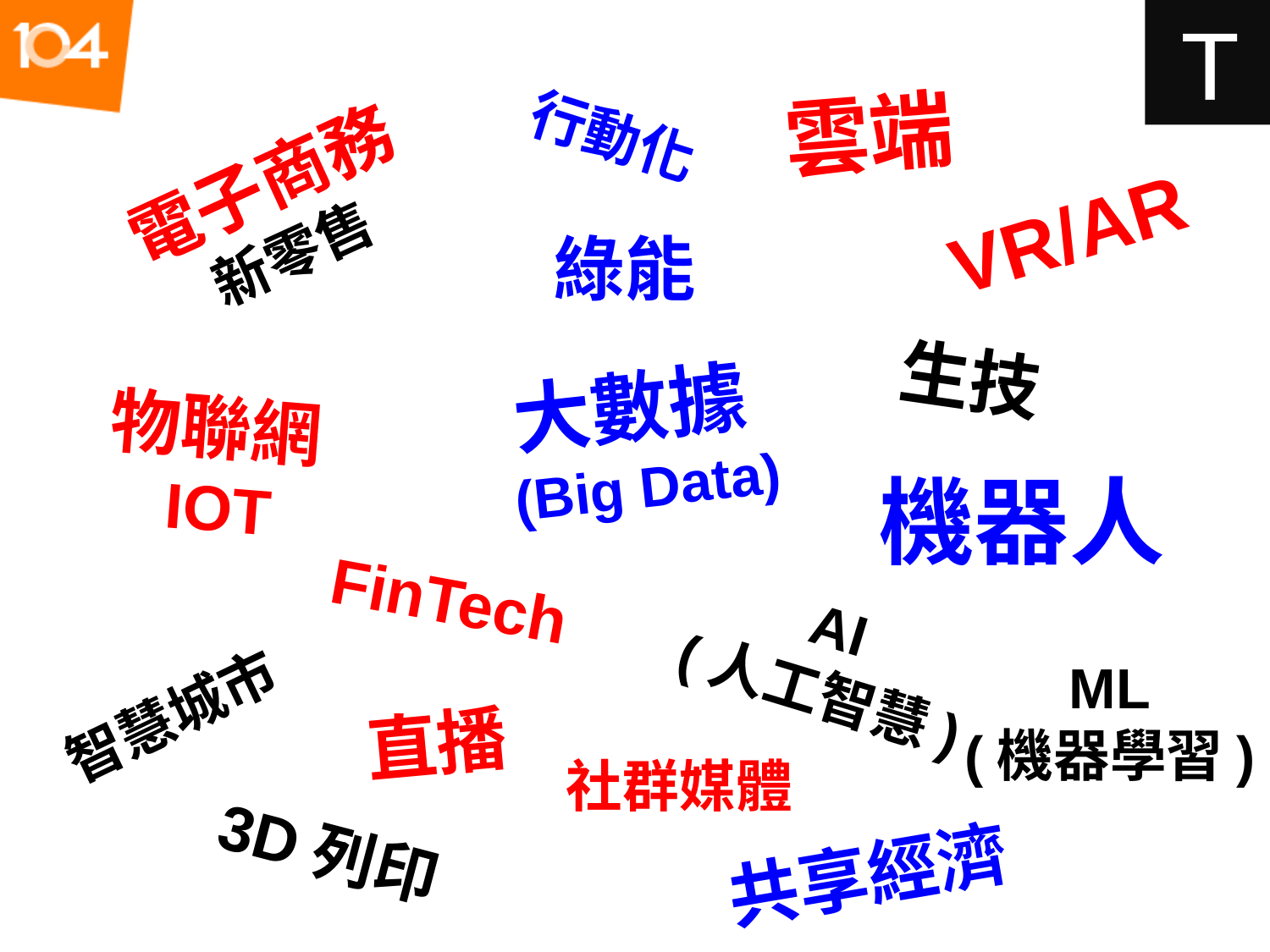

T
雲端
行動化
電子商務
新零售
VR/AR
綠能
生技
大數據(Big Data)
物聯網IOT
機器人
FinTech
AI
(人工智慧)
ML
(機器學習)
智慧城市
直播
社群媒體
3D列印
共享經濟